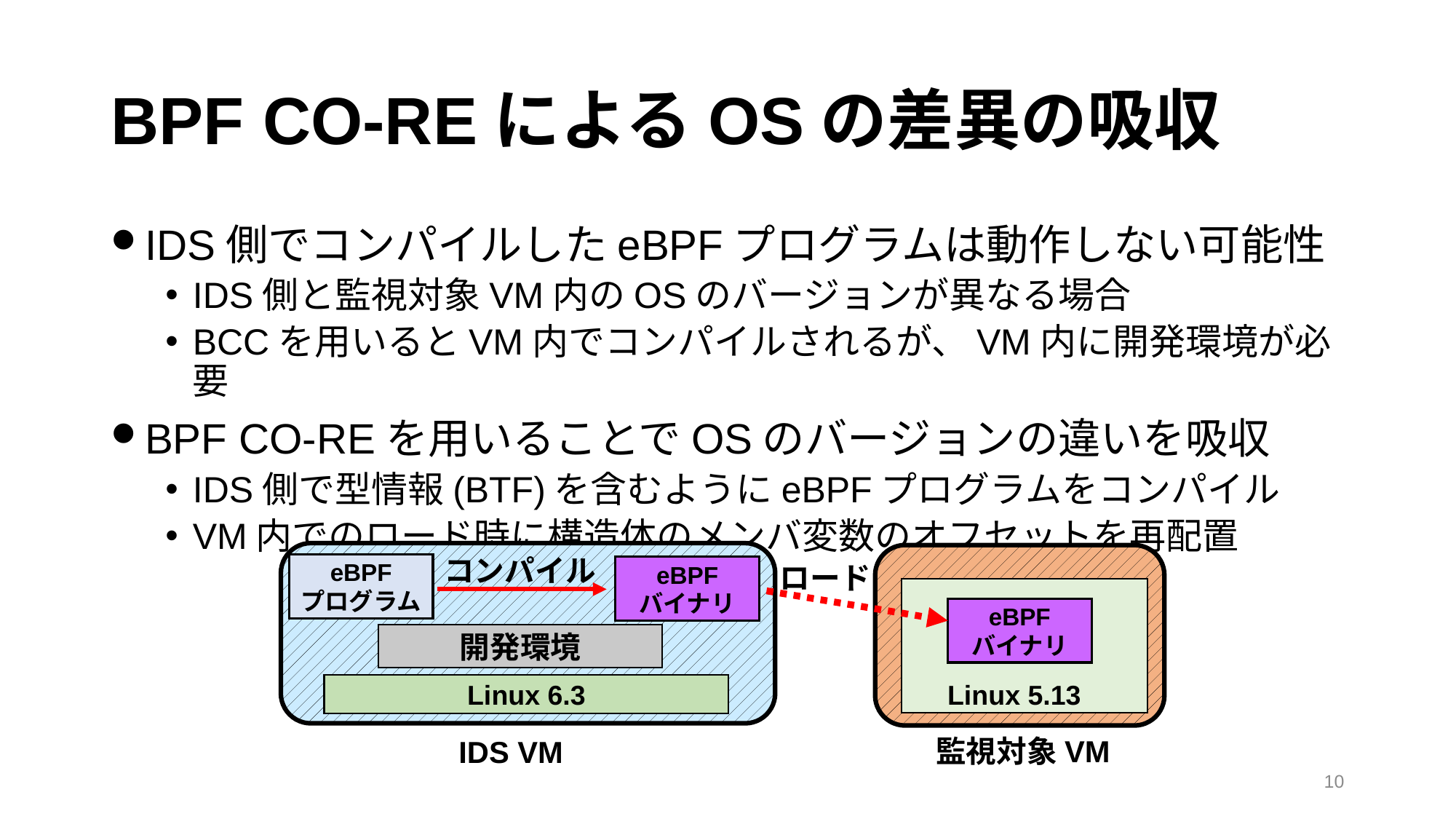

# BPF CO-REによるOSの差異の吸収
IDS側でコンパイルしたeBPFプログラムは動作しない可能性
IDS側と監視対象VM内のOSのバージョンが異なる場合
BCCを用いるとVM内でコンパイルされるが、VM内に開発環境が必要
BPF CO-REを用いることでOSのバージョンの違いを吸収
IDS側で型情報(BTF)を含むようにeBPFプログラムをコンパイル
VM内でのロード時に構造体のメンバ変数のオフセットを再配置

コンパイル
ロード
eBPF
プログラム
eBPF
バイナリ

eBPF
バイナリ
開発環境
Linux 5.13
Linux 6.3
監視対象VM
IDS VM
10